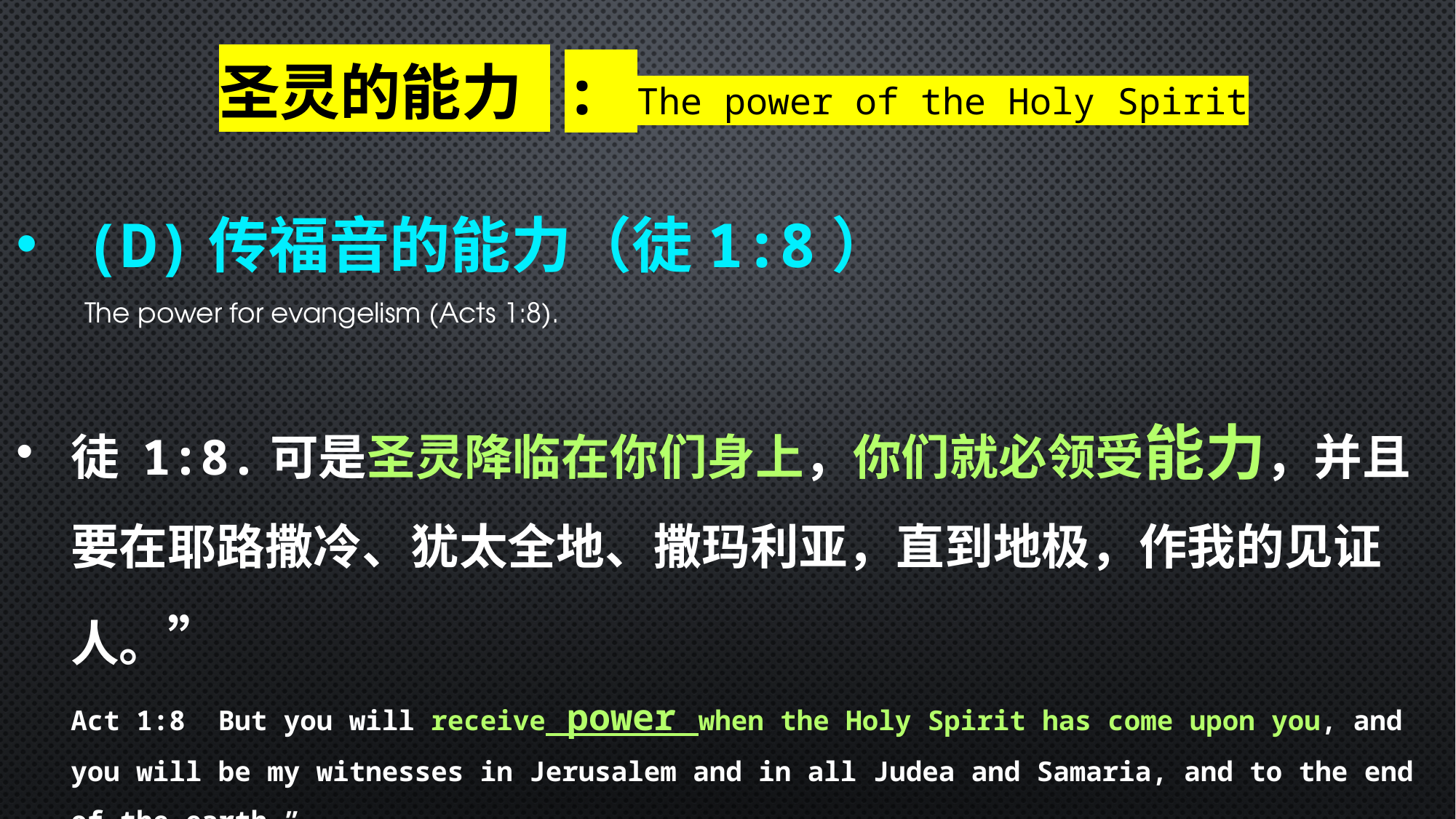

圣灵的能力  : The power of the Holy Spirit
(D)传福音的能力（徒1:8）
The power for evangelism (Acts 1:8).
徒 1:8.可是圣灵降临在你们身上，你们就必领受能力，并且要在耶路撒冷、犹太全地、撒玛利亚，直到地极，作我的见证人。”
Act 1:8  But you will receive power when the Holy Spirit has come upon you, and you will be my witnesses in Jerusalem and in all Judea and Samaria, and to the end of the earth.”